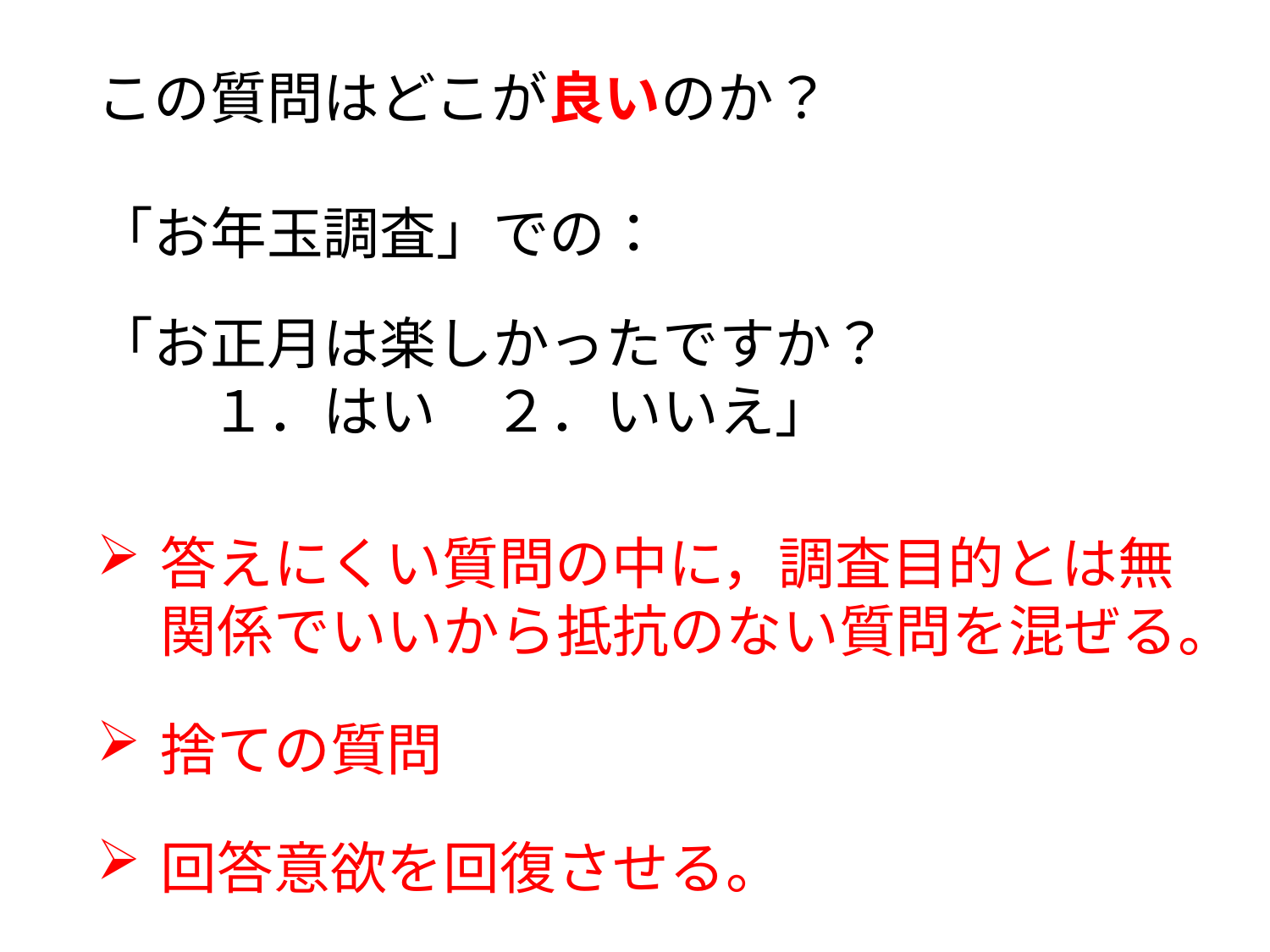

この質問はどこが良いのか？

「お年玉調査」での：

「お正月は楽しかったですか？
　　１．はい　２．いいえ」

答えにくい質問の中に，調査目的とは無関係でいいから抵抗のない質問を混ぜる。

捨ての質問

回答意欲を回復させる。